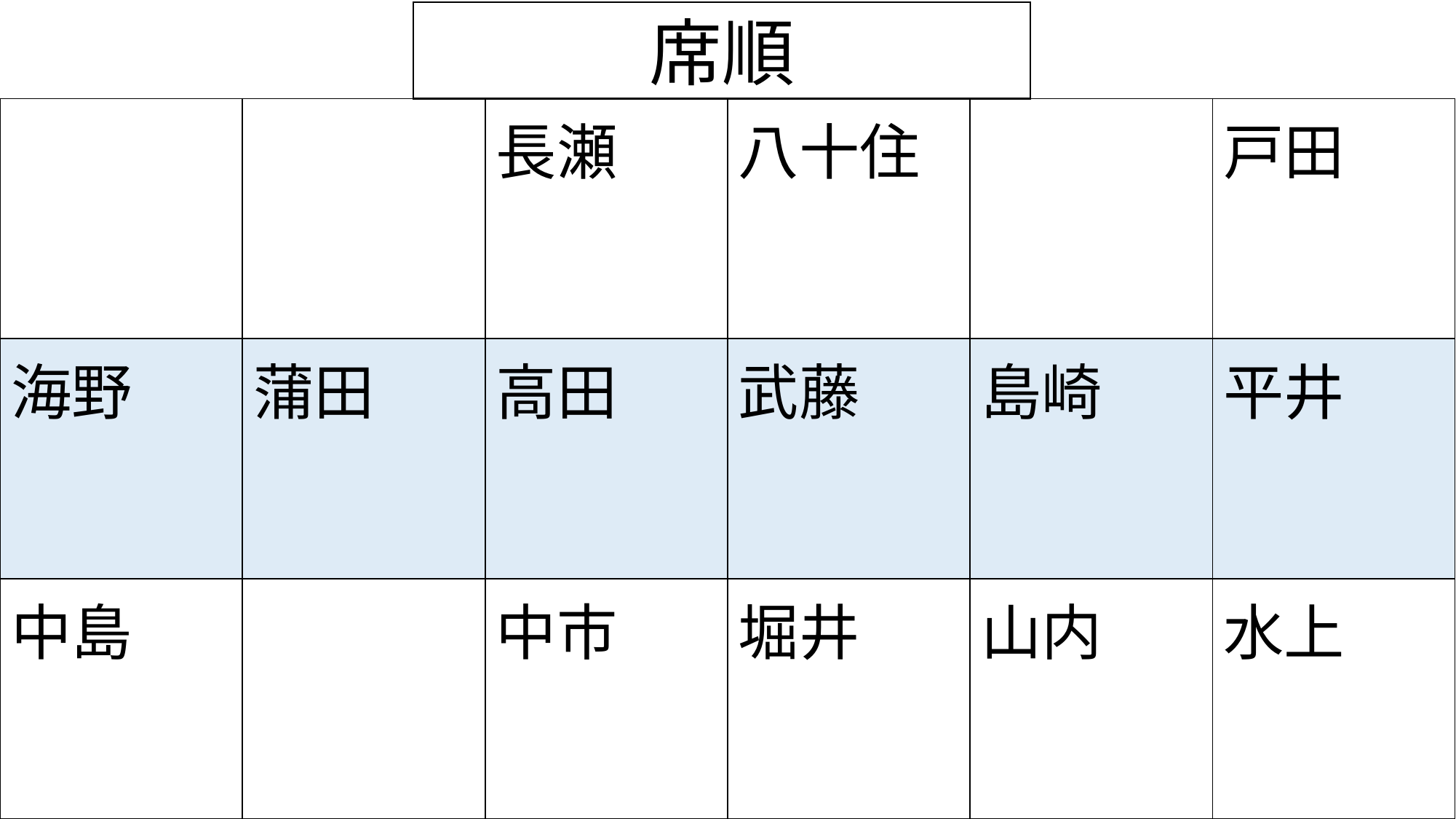

席順
|  |  | 長瀬 | 八十住 |  | 戸田 |
| --- | --- | --- | --- | --- | --- |
| 海野 | 蒲田 | 高田 | 武藤 | 島崎 | 平井 |
| 中島 |  | 中市 | 堀井 | 山内 | 水上 |